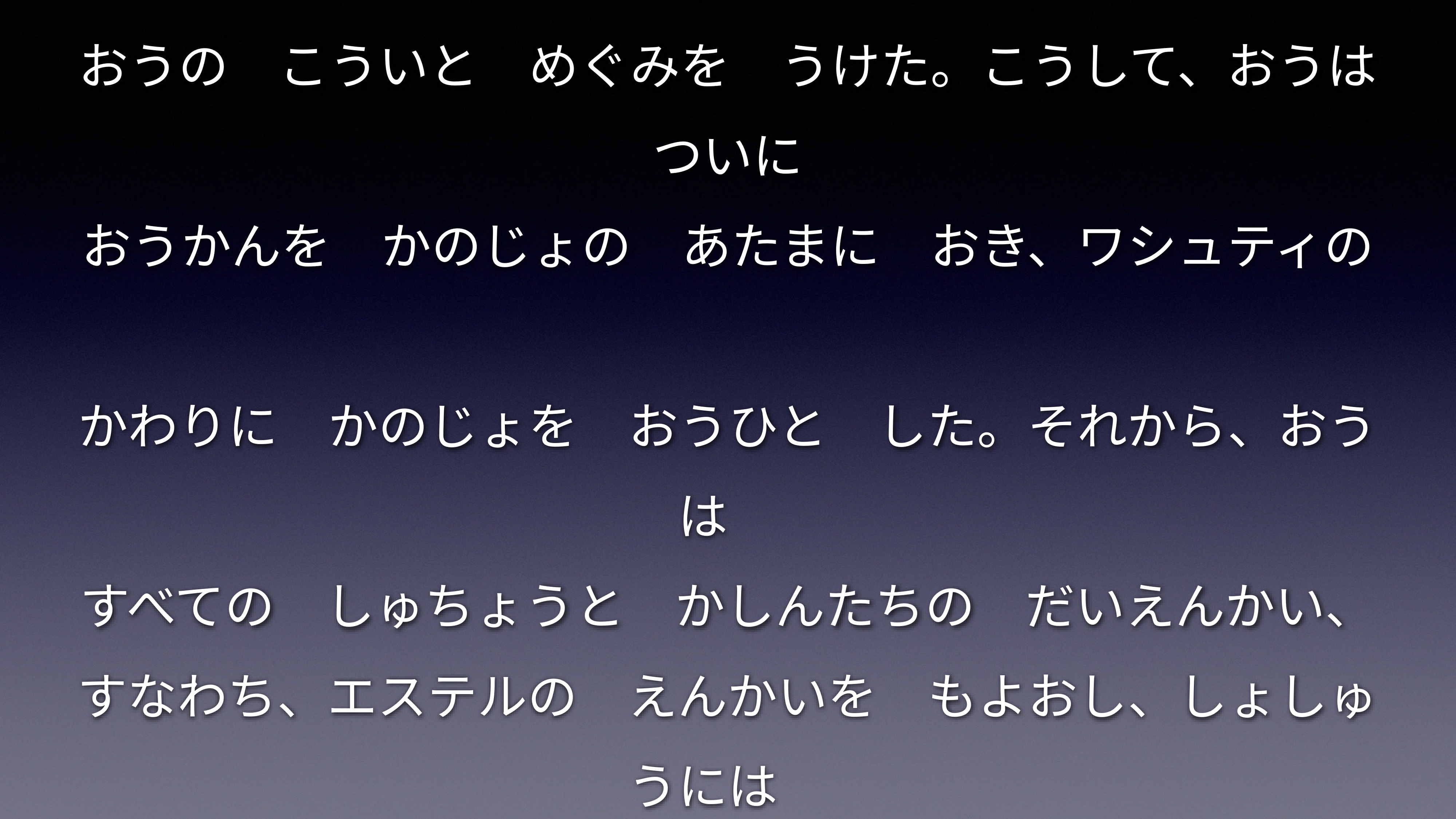

おうは　ほかの　どのおんなたち　よりも　エステルを
あいした。　このため、かのじょは　どの　むすめたち　よりも
おうの　こういと　めぐみを　うけた。こうして、おうは　ついに
おうかんを　かのじょの　あたまに　おき、ワシュティの
かわりに　かのじょを　おうひと　した。それから、おうは
すべての　しゅちょうと　かしんたちの　だいえんかい、
すなわち、エステルの　えんかいを　もよおし、しょしゅうには
きゅうじつを　あたえて、　おうの　せいりょくに　ふさわしい
おくりものを　くばった。